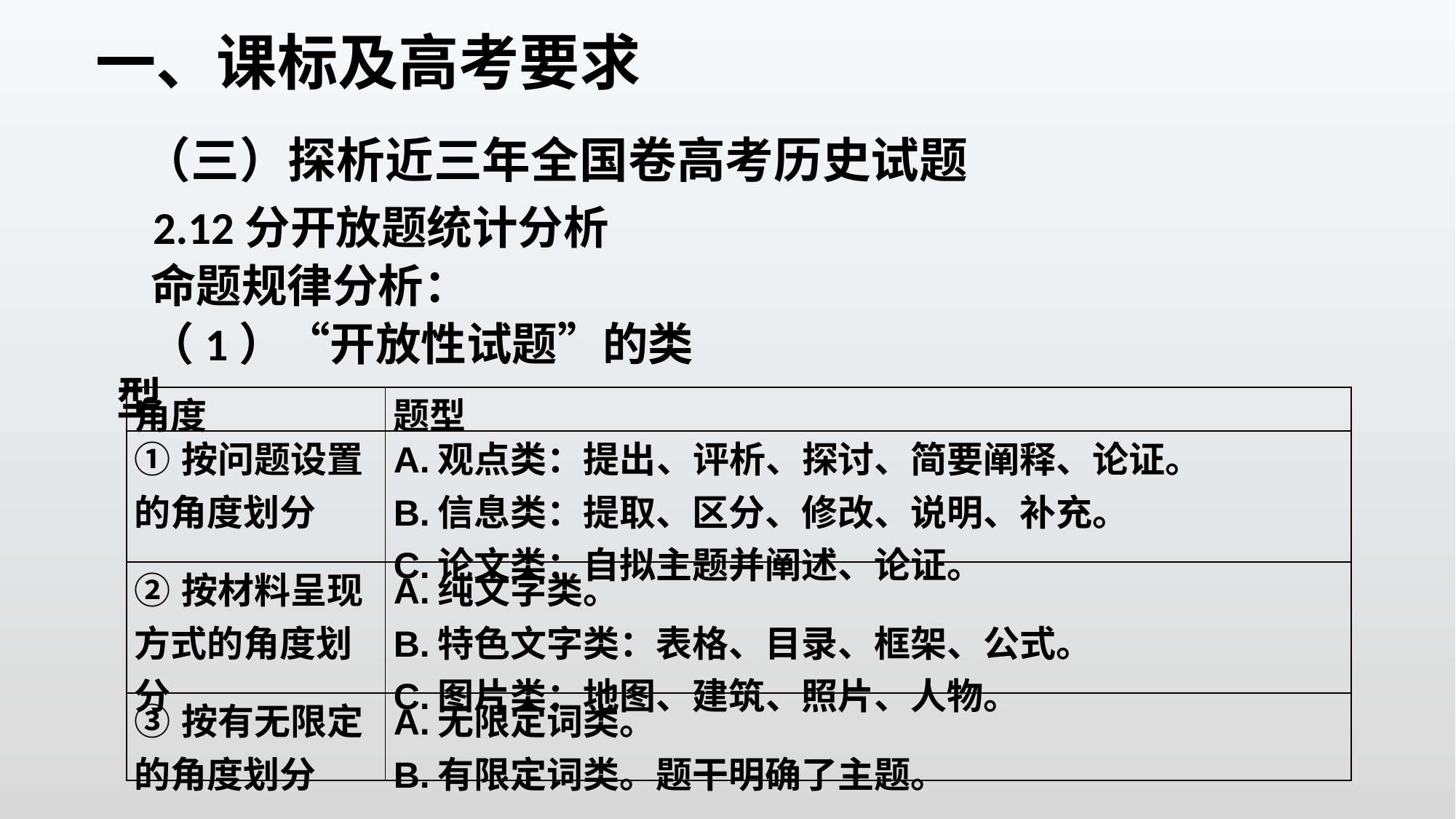

一、课标及高考要求
（三）探析近三年全国卷高考历史试题
2.12分开放题统计分析
命题规律分析：
（1）“开放性试题”的类型
| 角度 | 题型 |
| --- | --- |
| ①按问题设置的角度划分 | A.观点类：提出、评析、探讨、简要阐释、论证。 B.信息类：提取、区分、修改、说明、补充。 C.论文类：自拟主题并阐述、论证。 |
| ②按材料呈现方式的角度划分 | A.纯文字类。 B.特色文字类：表格、目录、框架、公式。 C.图片类：地图、建筑、照片、人物。 |
| ③按有无限定的角度划分 | A.无限定词类。 B.有限定词类。题干明确了主题。 |